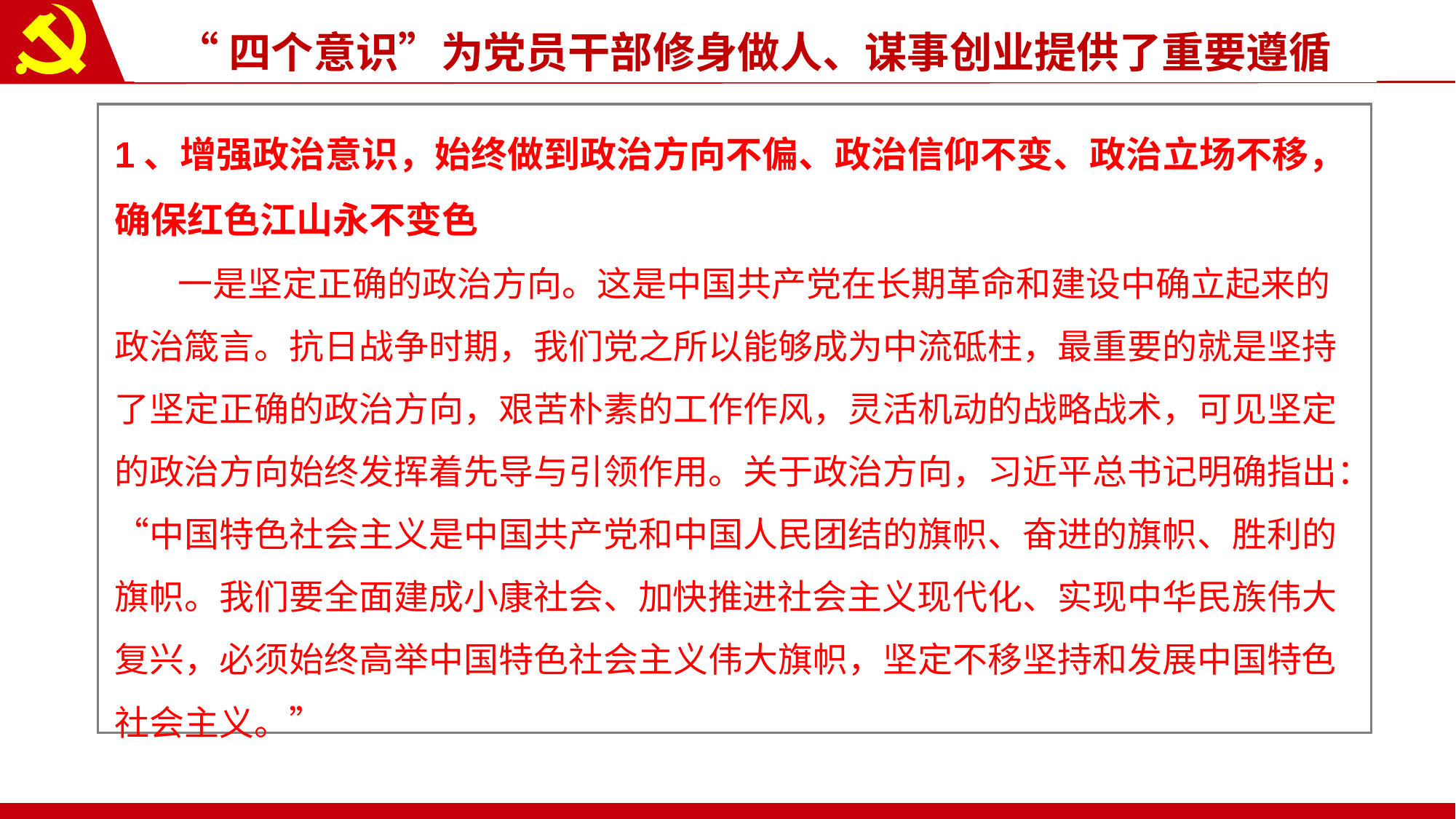

“四个意识”为党员干部修身做人、谋事创业提供了重要遵循

1、增强政治意识，始终做到政治方向不偏、政治信仰不变、政治立场不移，确保红色江山永不变色
       一是坚定正确的政治方向。这是中国共产党在长期革命和建设中确立起来的政治箴言。抗日战争时期，我们党之所以能够成为中流砥柱，最重要的就是坚持了坚定正确的政治方向，艰苦朴素的工作作风，灵活机动的战略战术，可见坚定的政治方向始终发挥着先导与引领作用。关于政治方向，习近平总书记明确指出：“中国特色社会主义是中国共产党和中国人民团结的旗帜、奋进的旗帜、胜利的旗帜。我们要全面建成小康社会、加快推进社会主义现代化、实现中华民族伟大复兴，必须始终高举中国特色社会主义伟大旗帜，坚定不移坚持和发展中国特色社会主义。”